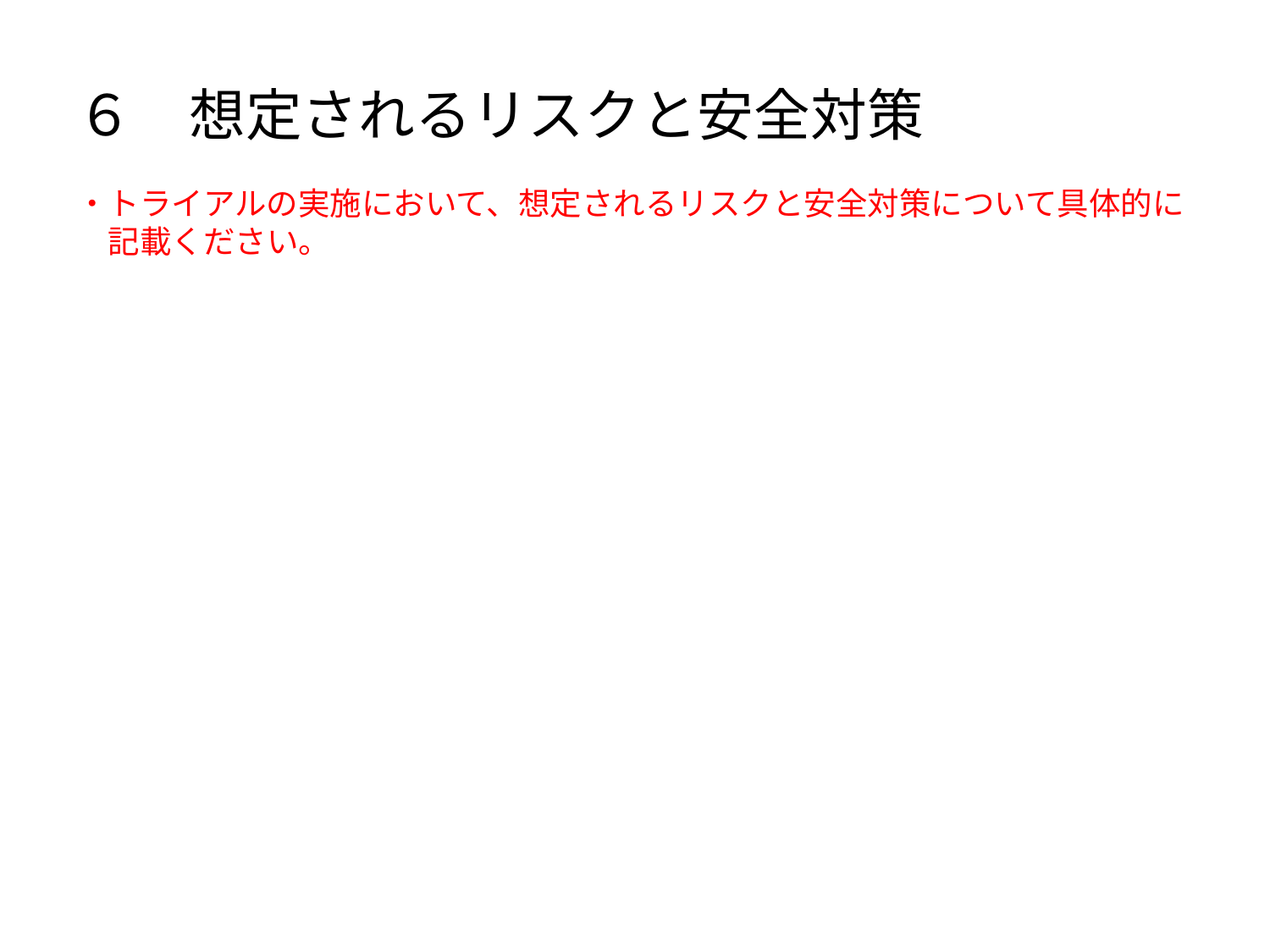

６　想定されるリスクと安全対策
・トライアルの実施において、想定されるリスクと安全対策について具体的に
　記載ください。